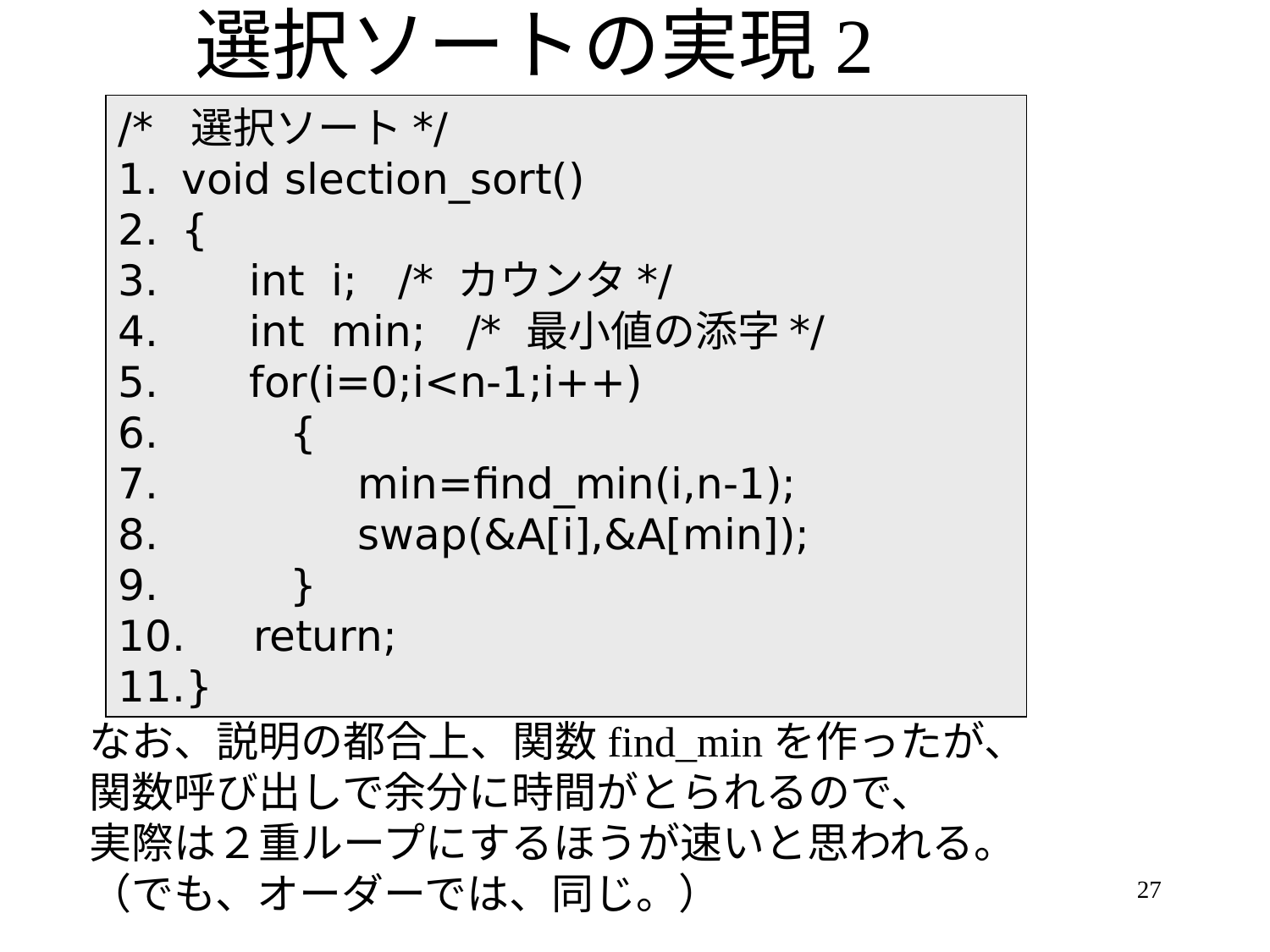

# 選択ソートの実現2
/*  選択ソート*/
void slection_sort()
{
     int  i;   /* カウンタ*/
     int  min;   /* 最小値の添字*/
     for(i=0;i<n-1;i++)
        {
             min=find_min(i,n-1);
             swap(&A[i],&A[min]);
        }
     return;
}
なお、説明の都合上、関数find_minを作ったが、
関数呼び出しで余分に時間がとられるので、
実際は２重ループにするほうが速いと思われる。
（でも、オーダーでは、同じ。）
27